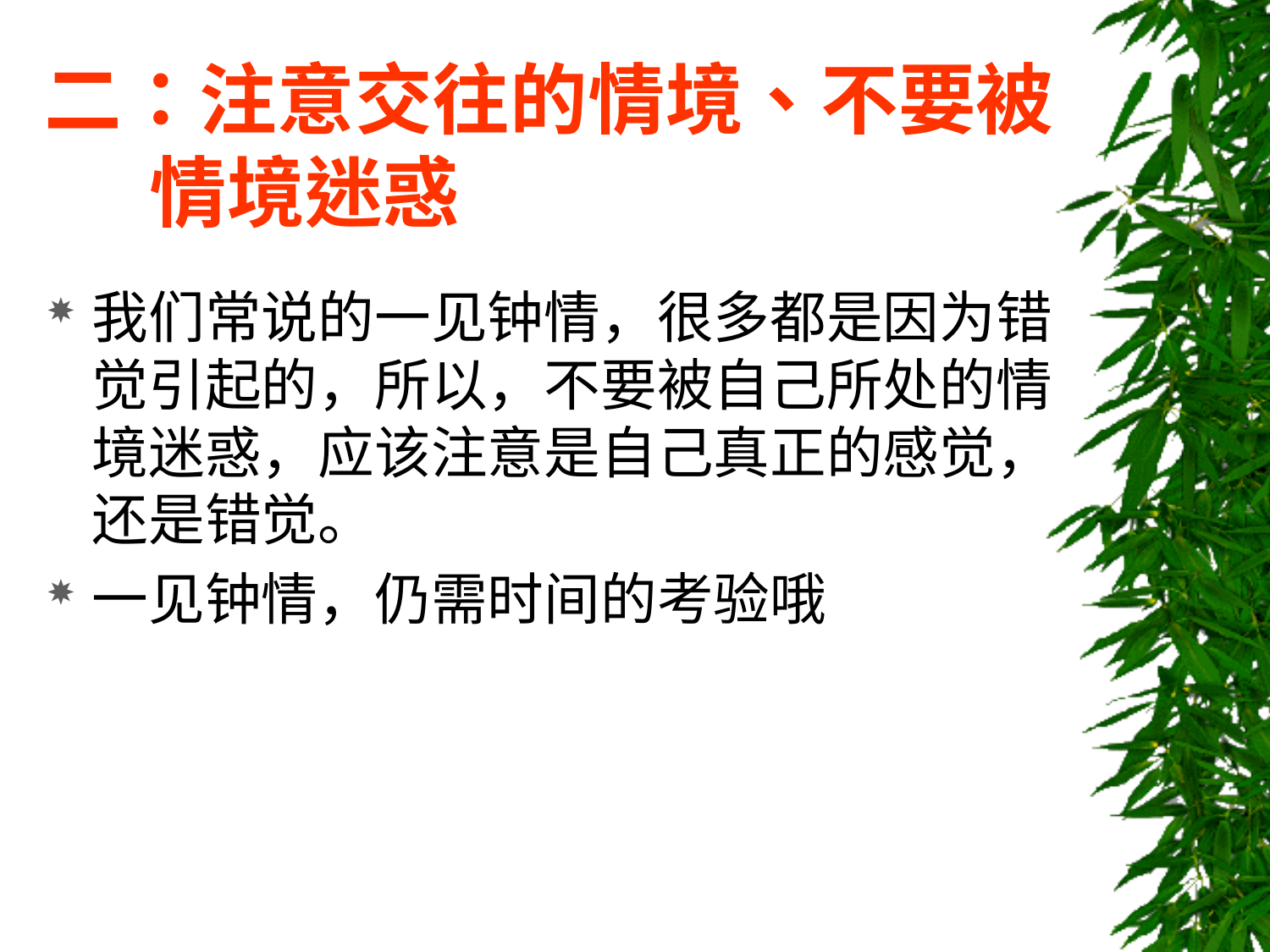

# 二：注意交往的情境、不要被 情境迷惑
我们常说的一见钟情，很多都是因为错觉引起的，所以，不要被自己所处的情境迷惑，应该注意是自己真正的感觉，还是错觉。
一见钟情，仍需时间的考验哦